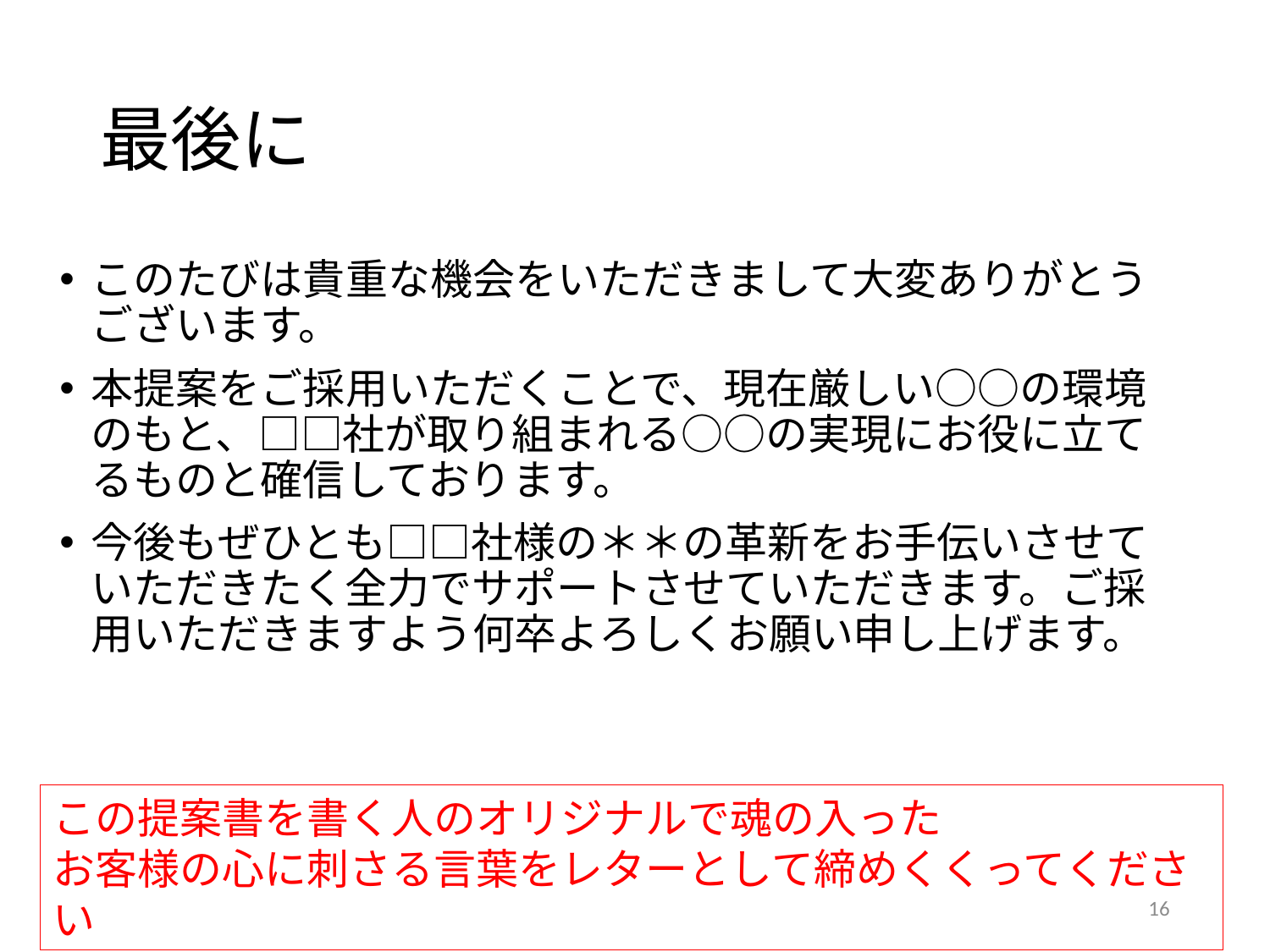

# 最後に
このたびは貴重な機会をいただきまして大変ありがとうございます。
本提案をご採用いただくことで、現在厳しい○○の環境のもと、□□社が取り組まれる○○の実現にお役に立てるものと確信しております。
今後もぜひとも□□社様の＊＊の革新をお手伝いさせていただきたく全力でサポートさせていただきます。ご採用いただきますよう何卒よろしくお願い申し上げます。
この提案書を書く人のオリジナルで魂の入った
お客様の心に刺さる言葉をレターとして締めくくってください
16